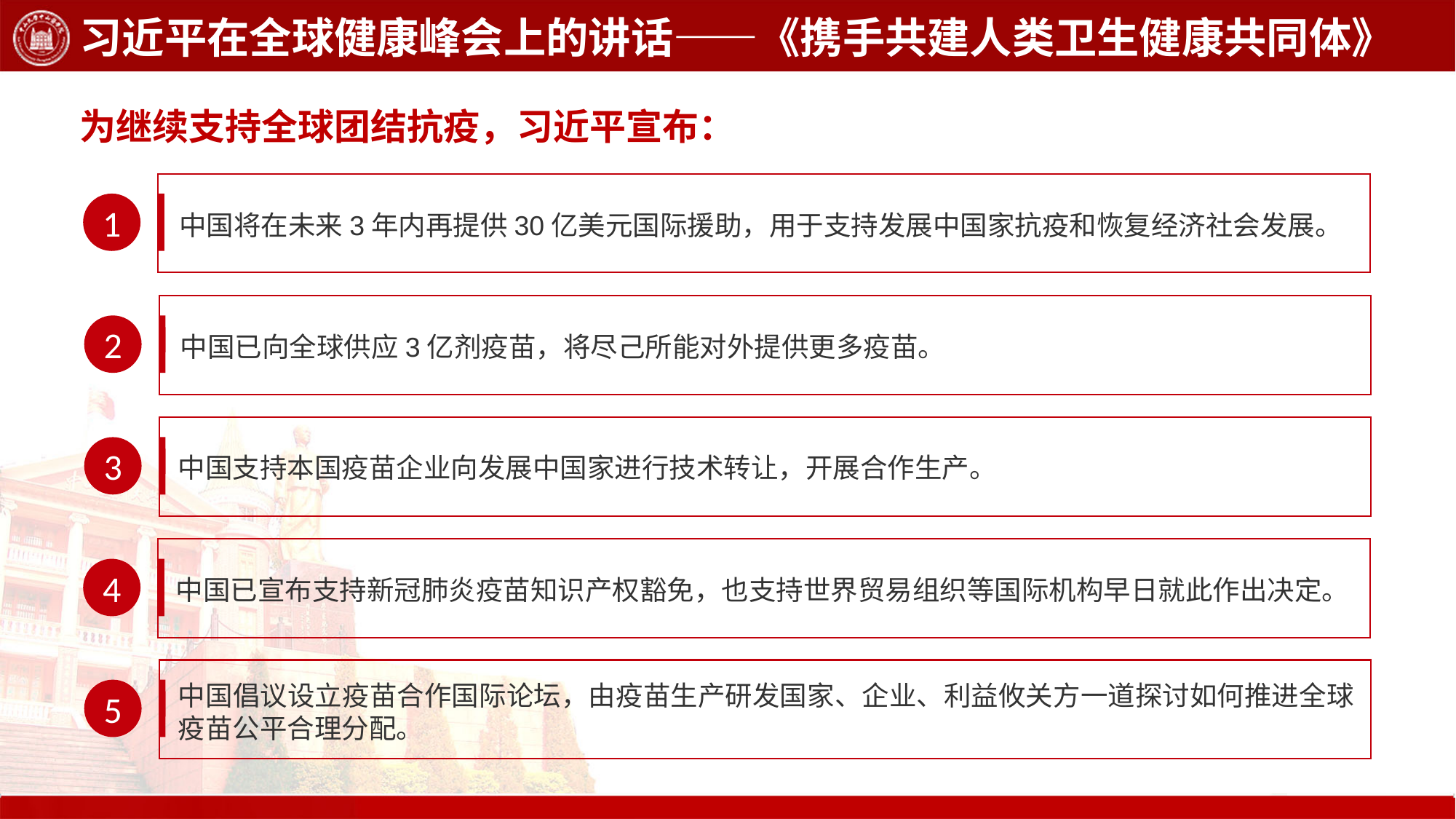

习近平在全球健康峰会上的讲话——《携手共建人类卫生健康共同体》
为继续支持全球团结抗疫，习近平宣布：

1

中国将在未来3年内再提供30亿美元国际援助，用于支持发展中国家抗疫和恢复经济社会发展。

2

中国已向全球供应3亿剂疫苗，将尽己所能对外提供更多疫苗。

3

中国支持本国疫苗企业向发展中国家进行技术转让，开展合作生产。

4

中国已宣布支持新冠肺炎疫苗知识产权豁免，也支持世界贸易组织等国际机构早日就此作出决定。

5

中国倡议设立疫苗合作国际论坛，由疫苗生产研发国家、企业、利益攸关方一道探讨如何推进全球疫苗公平合理分配。